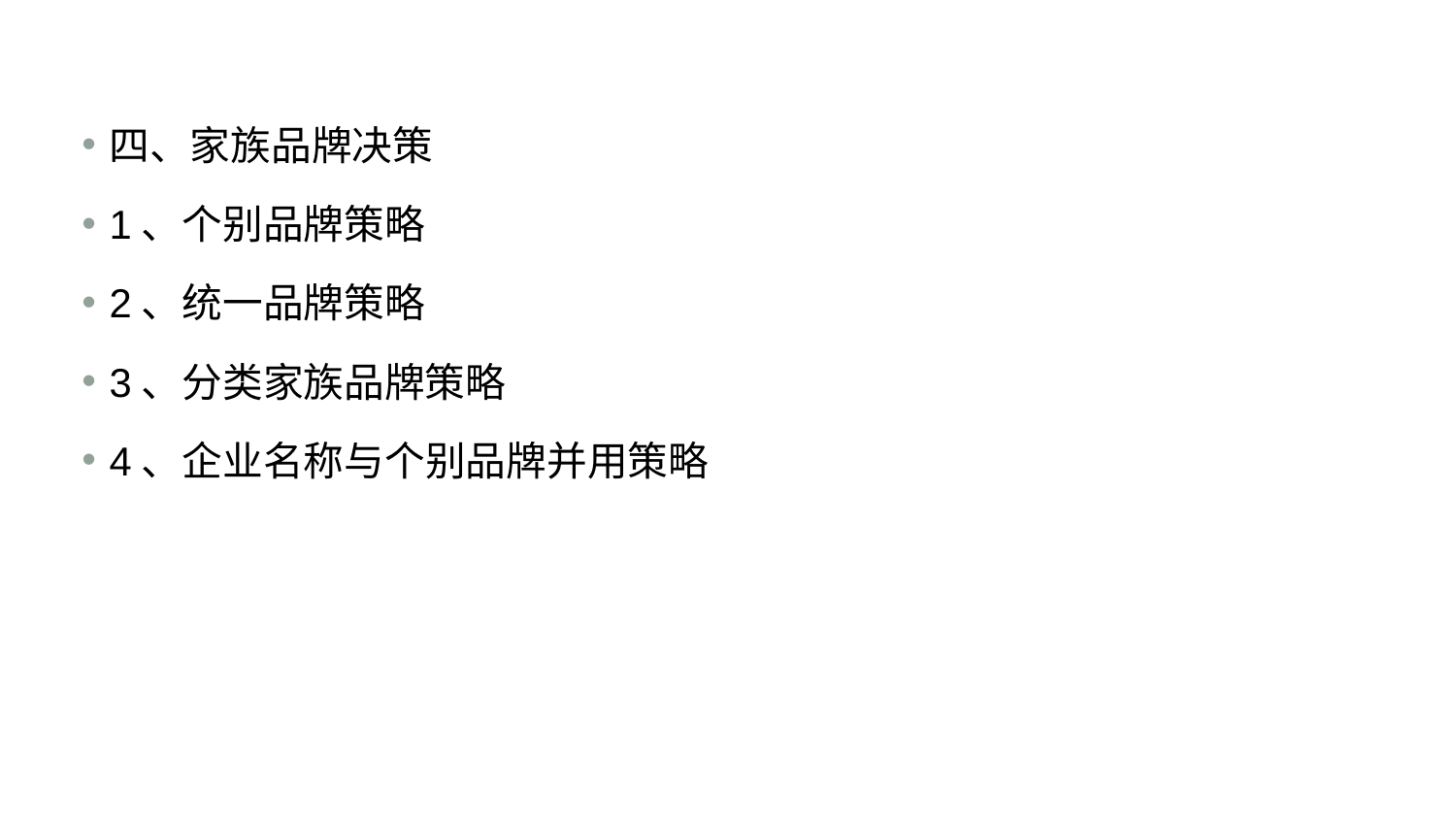

#
四、家族品牌决策
1、个别品牌策略
2、统一品牌策略
3、分类家族品牌策略
4、企业名称与个别品牌并用策略